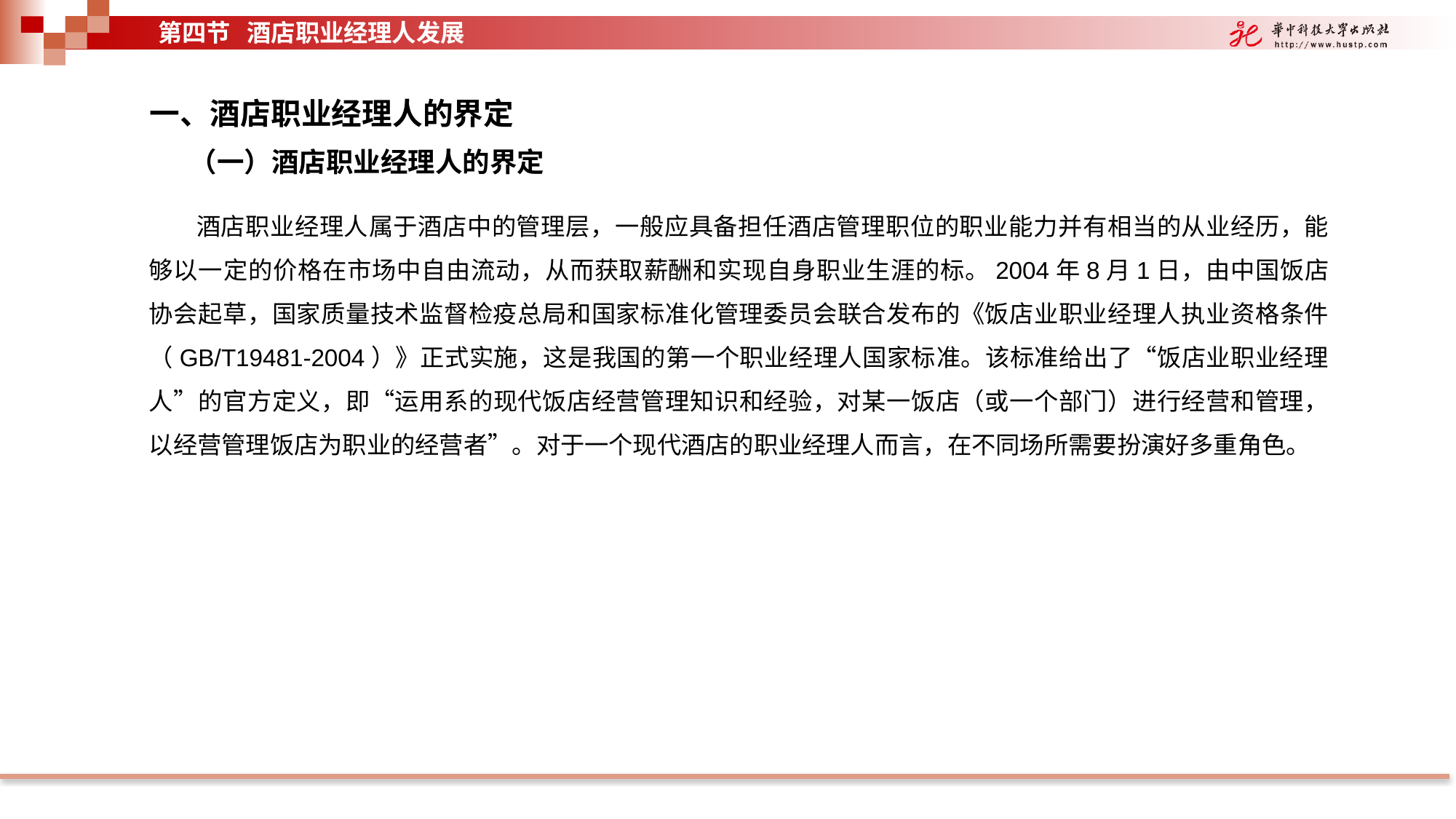

第四节   酒店职业经理人发展
一、酒店职业经理人的界定
（一）酒店职业经理人的界定
       酒店职业经理人属于酒店中的管理层，一般应具备担任酒店管理职位的职业能力并有相当的从业经历，能够以一定的价格在市场中自由流动，从而获取薪酬和实现自身职业生涯的标。2004年8月1日，由中国饭店协会起草，国家质量技术监督检疫总局和国家标准化管理委员会联合发布的《饭店业职业经理人执业资格条件（GB/T19481-2004）》正式实施，这是我国的第一个职业经理人国家标准。该标准给出了“饭店业职业经理人”的官方定义，即“运用系的现代饭店经营管理知识和经验，对某一饭店（或一个部门）进行经营和管理，以经营管理饭店为职业的经营者”。对于一个现代酒店的职业经理人而言，在不同场所需要扮演好多重角色。